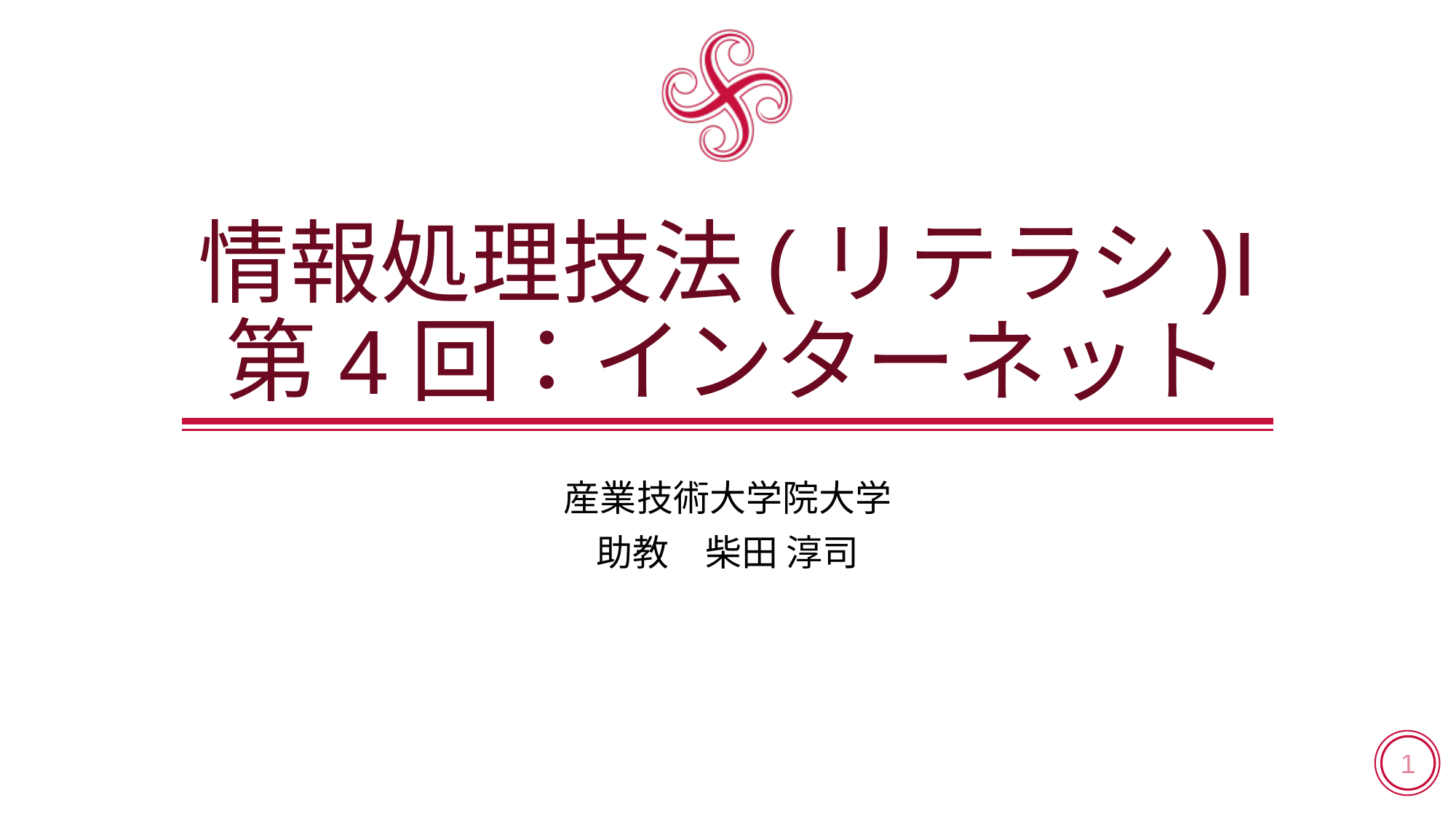

# 情報処理技法(リテラシ)I 第4回：インターネット
産業技術大学院大学
助教　柴田 淳司